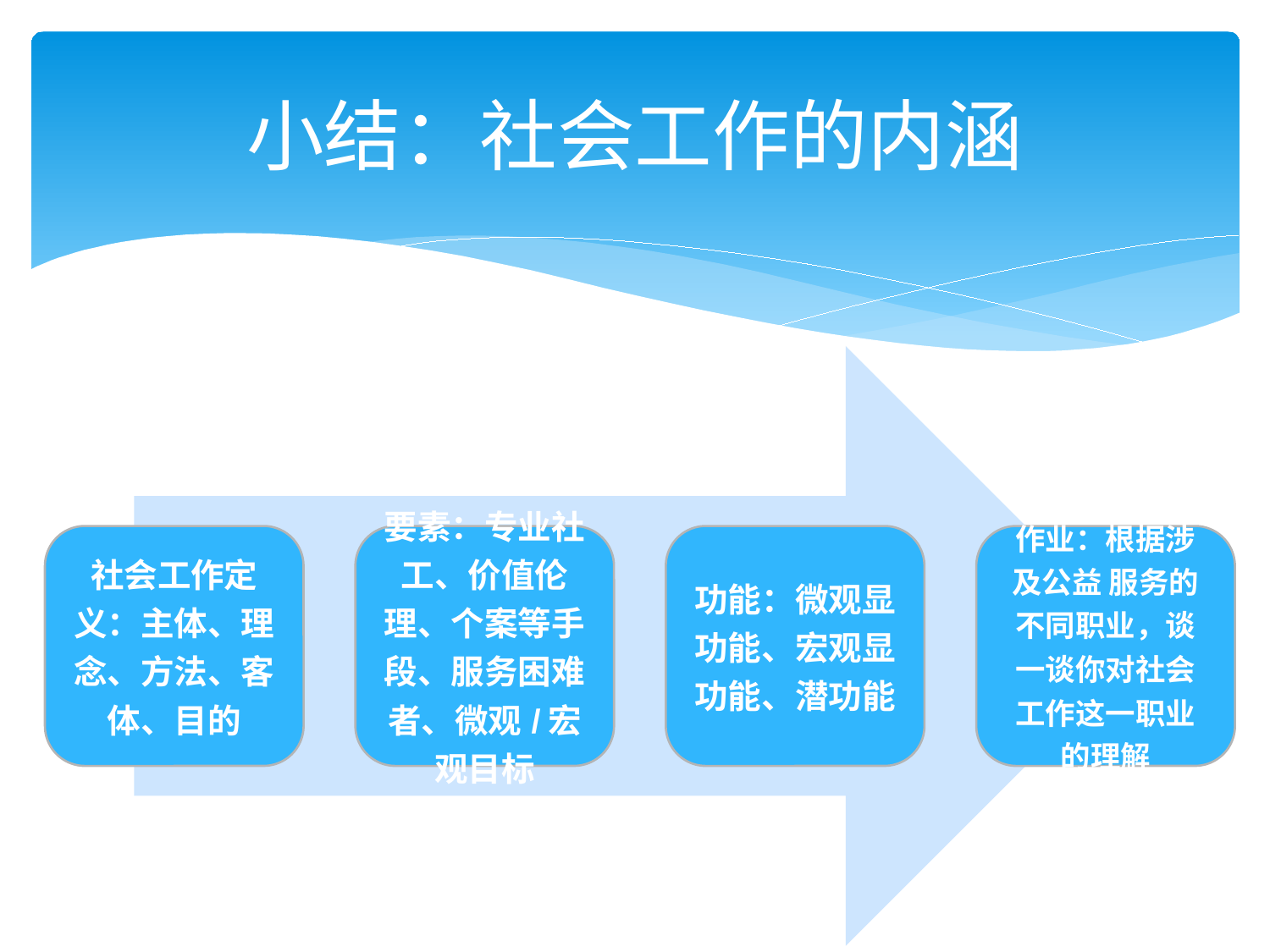

# 小结：社会工作的内涵
社会工作定义：主体、理念、方法、客体、目的
要素：专业社工、价值伦理、个案等手段、服务困难者、微观/宏观目标
功能：微观显功能、宏观显功能、潜功能
作业：根据涉及公益 服务的不同职业，谈一谈你对社会工作这一职业的理解